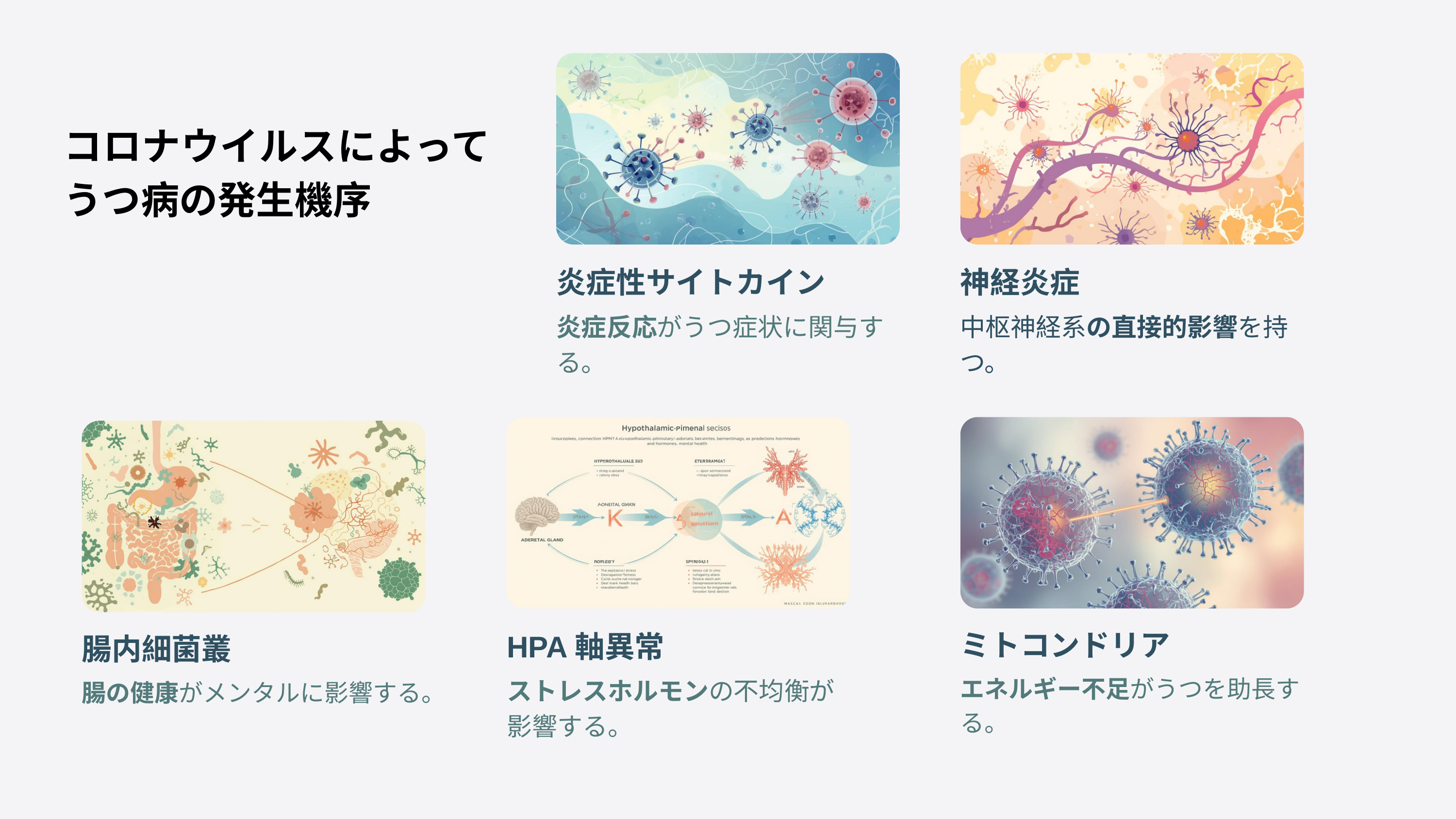

炎症性サイトカイン
炎症反応がうつ症状に関与する。

神経炎症
中枢神経系の直接的影響を持つ。
コロナウイルスによってうつ病の発生機序

HPA軸異常
ストレスホルモンの不均衡が影響する。

ミトコンドリア
エネルギー不足がうつを助長する。

腸内細菌叢
腸の健康がメンタルに影響する。